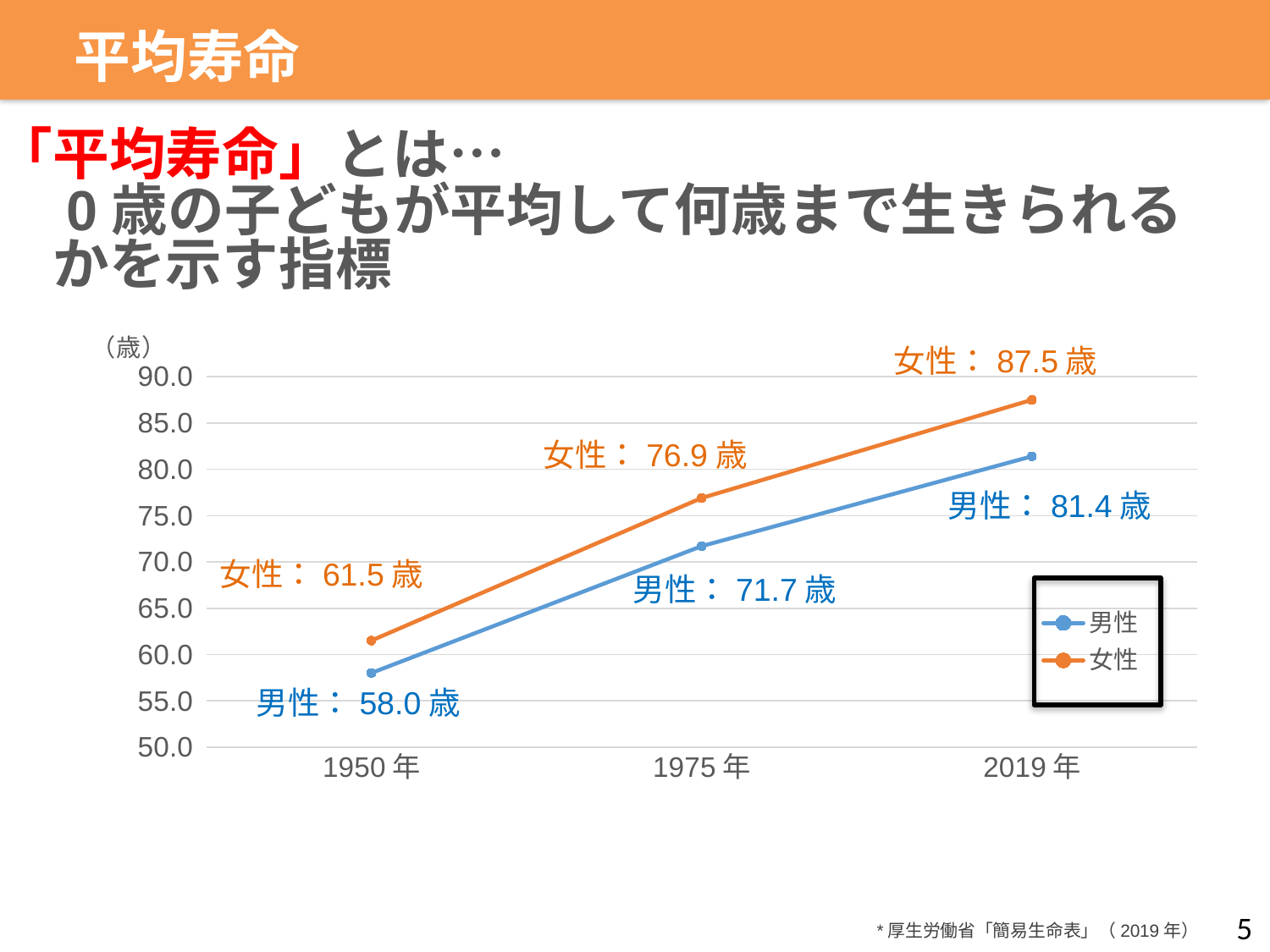

平均寿命

「平均寿命」とは…
　0歳の子どもが平均して何歳まで生きられる
　かを示す指標

### Chart

| Category | 男性 | 女性 |
|---|---|---|
| 1950年 | 58.0 | 61.5 |
| 1975年 | 71.7 | 76.9 |
| 2019年 | 81.4 | 87.5 |
女性：87.5歳
女性：76.9歳
男性：81.4歳
女性：61.5歳
男性：71.7歳

男性：58.0歳
5
*厚生労働省「簡易生命表」（2019年）